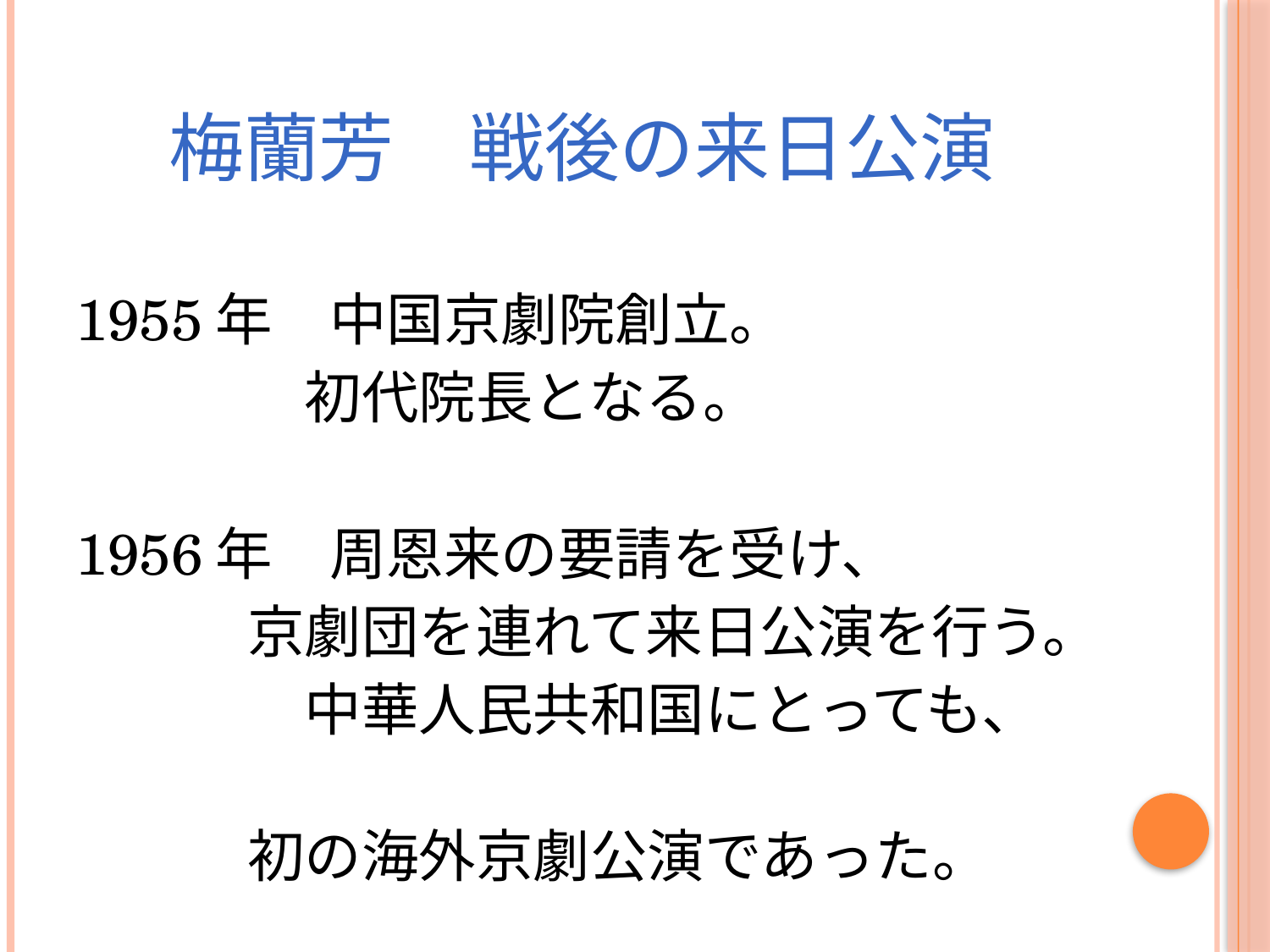

# 梅蘭芳　戦後の来日公演

1955年　中国京劇院創立。
　　　　初代院長となる。

1956年　周恩来の要請を受け、
　　　京劇団を連れて来日公演を行う。
　　　　中華人民共和国にとっても、
　　　初の海外京劇公演であった。